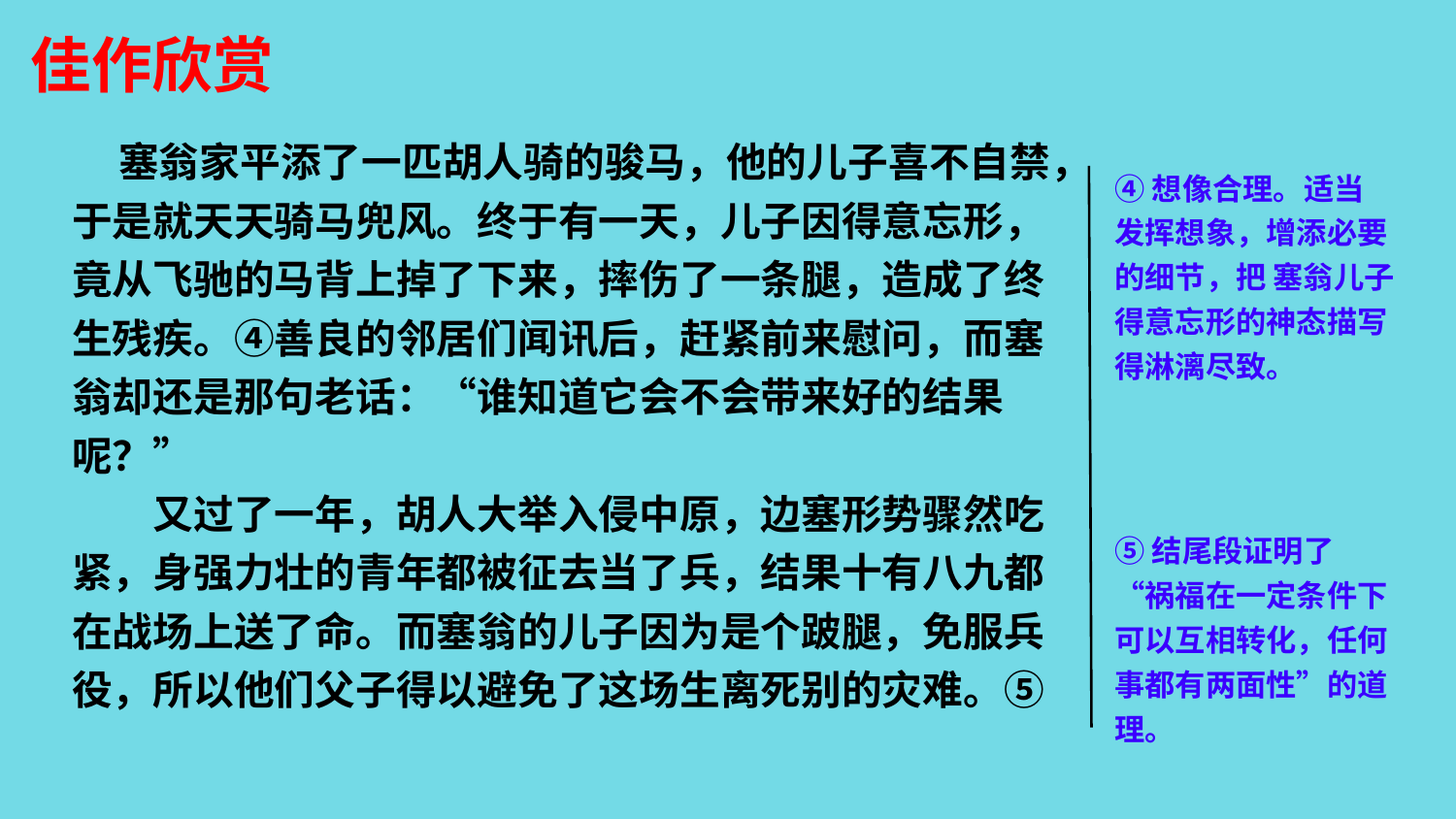

佳作欣赏
    塞翁家平添了一匹胡人骑的骏马，他的儿子喜不自禁，于是就天天骑马兜风。终于有一天，儿子因得意忘形，竟从飞驰的马背上掉了下来，摔伤了一条腿，造成了终生残疾。④善良的邻居们闻讯后，赶紧前来慰问，而塞翁却还是那句老话：“谁知道它会不会带来好的结果呢？”
　　又过了一年，胡人大举入侵中原，边塞形势骤然吃紧，身强力壮的青年都被征去当了兵，结果十有八九都在战场上送了命。而塞翁的儿子因为是个跛腿，免服兵役，所以他们父子得以避免了这场生离死别的灾难。⑤
④想像合理。适当发挥想象，增添必要的细节，把 塞翁儿子得意忘形的神态描写得淋漓尽致。

⑤结尾段证明了“祸福在一定条件下可以互相转化，任何事都有两面性”的道理。